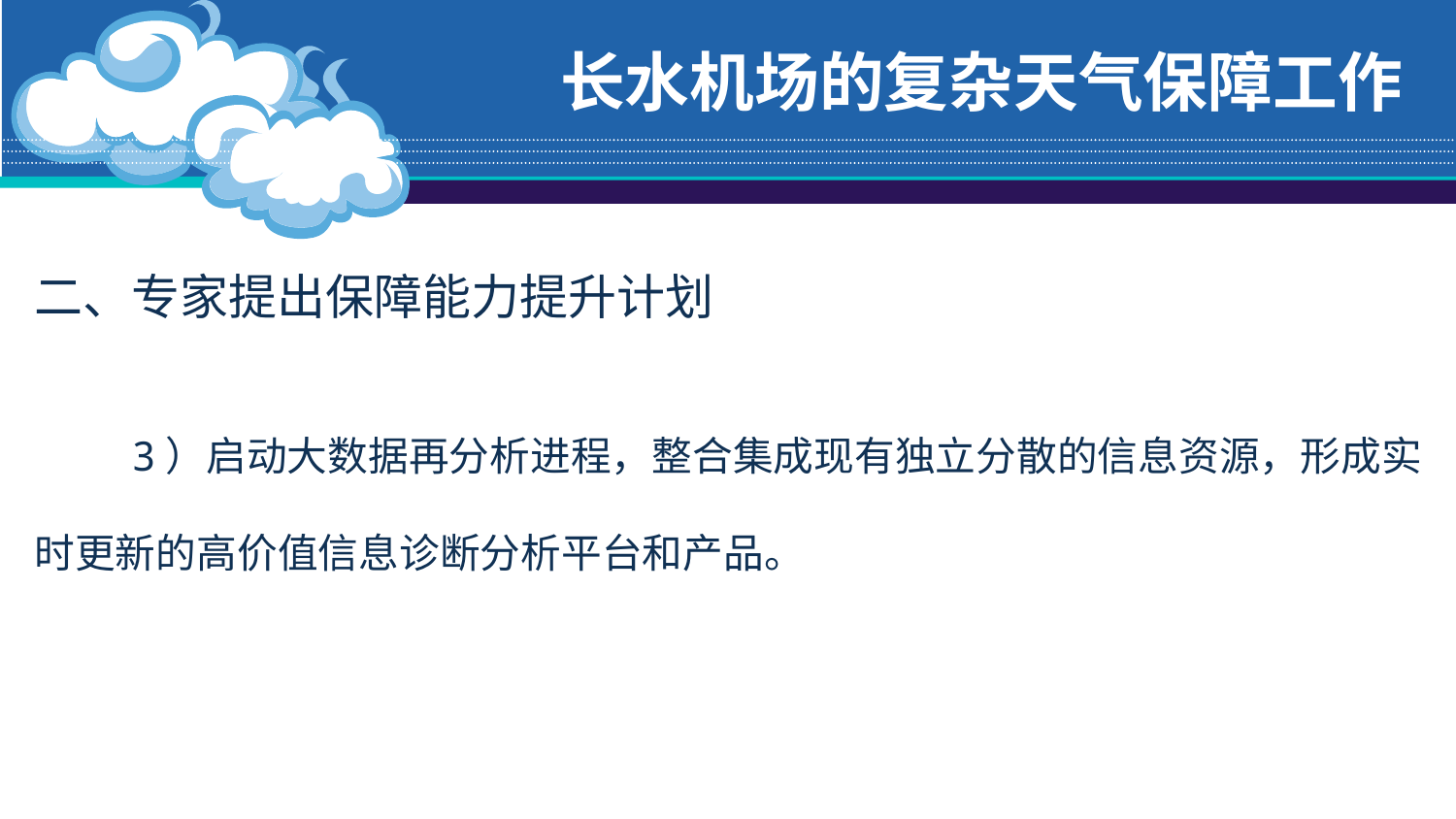

长水机场的复杂天气保障工作

二、专家提出保障能力提升计划

    3）启动大数据再分析进程，整合集成现有独立分散的信息资源，形成实时更新的高价值信息诊断分析平台和产品。